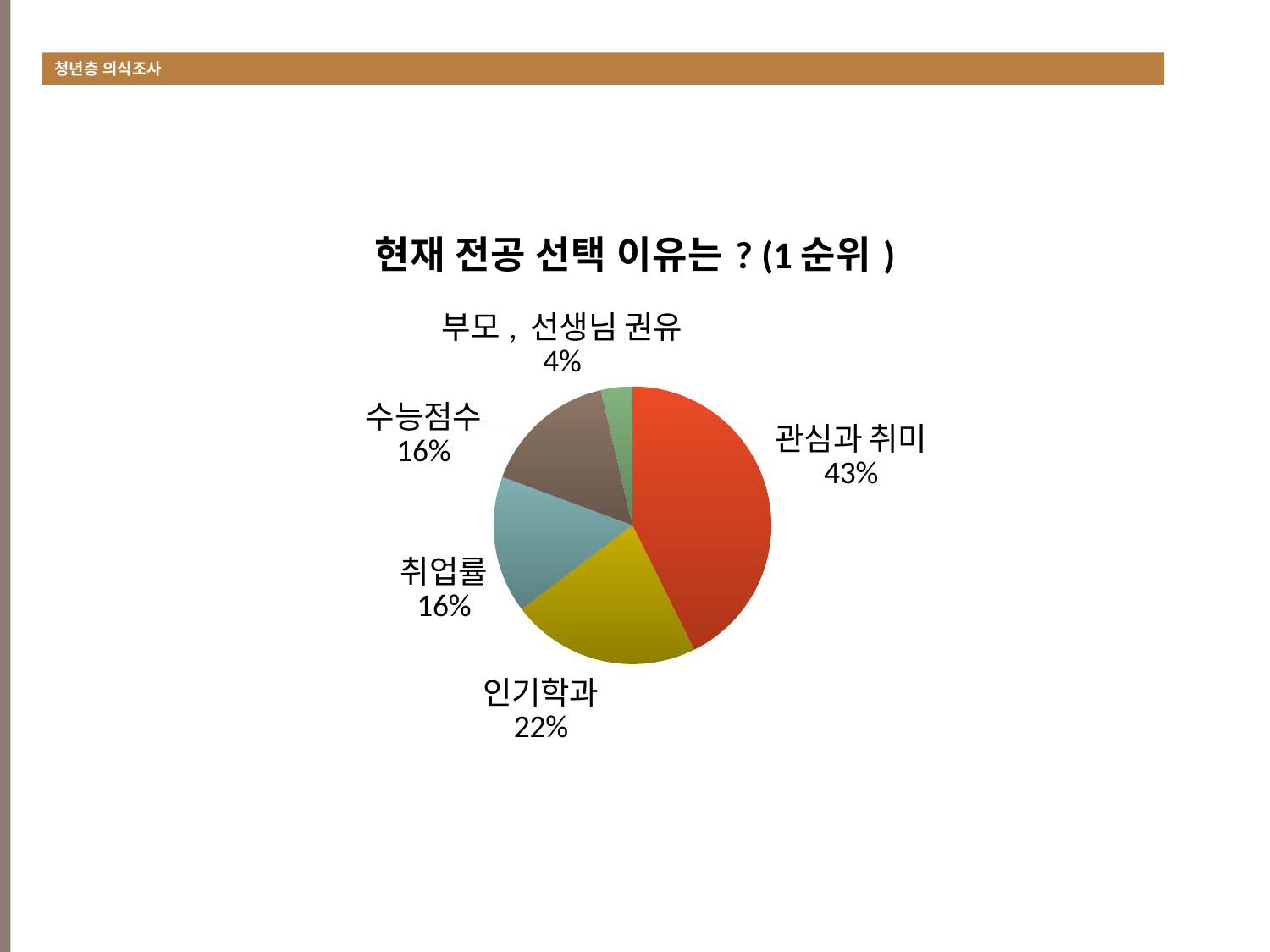

청년층 의식조사

#

### Chart:

| Category | 현재 전공 선택 이유는? (1순위) |
|---|---|
| 관심과 취미 | 128.0 |
| 인기학과 | 66.0 |
| 취업률 | 48.0 |
| 수능점수 | 47.0 |
| 부모, 선생님 권유 | 11.0 |